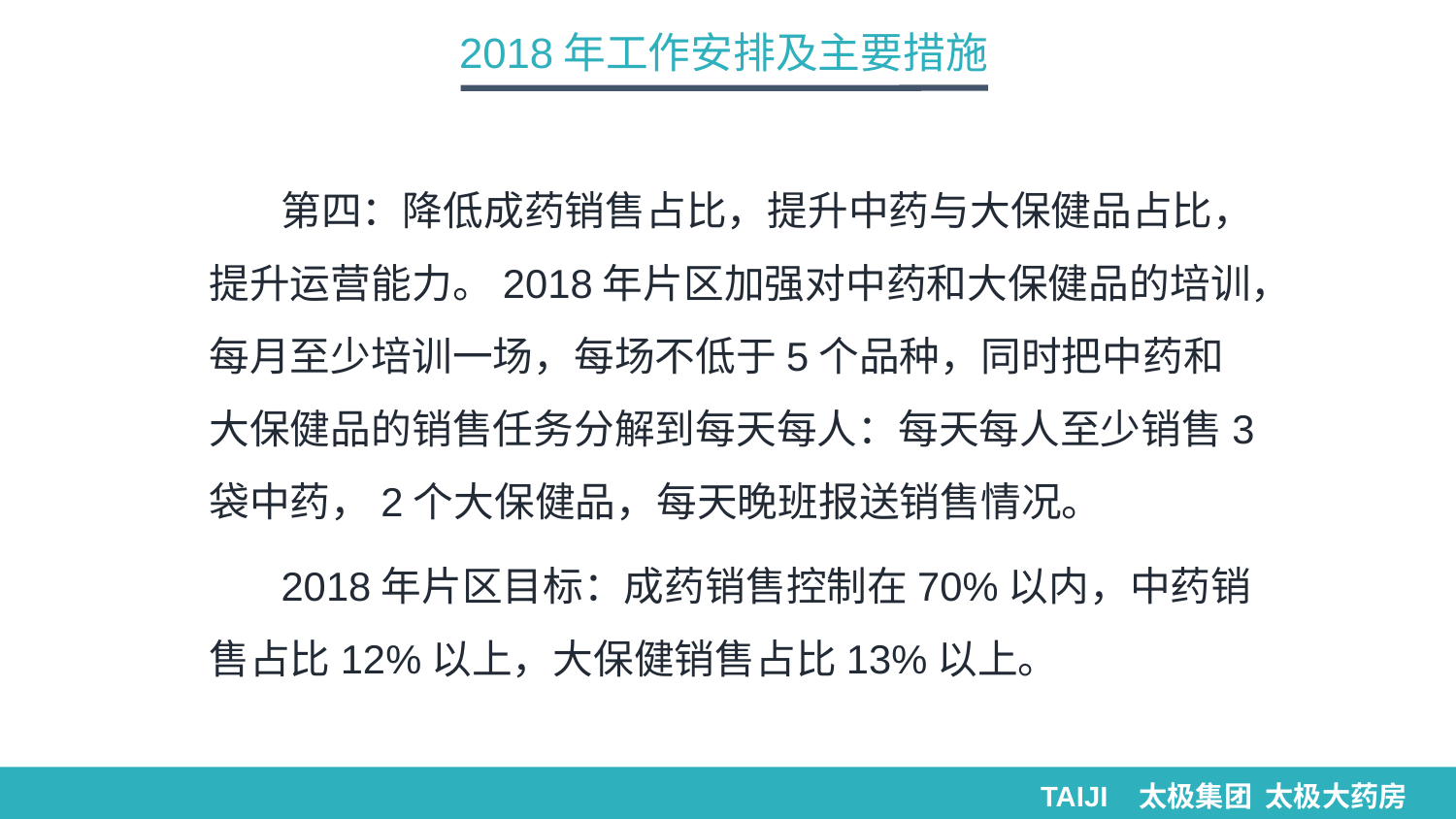

2018年工作安排及主要措施
第四：降低成药销售占比，提升中药与大保健品占比，提升运营能力。2018年片区加强对中药和大保健品的培训，每月至少培训一场，每场不低于5个品种，同时把中药和大保健品的销售任务分解到每天每人：每天每人至少销售3袋中药，2个大保健品，每天晚班报送销售情况。
2018年片区目标：成药销售控制在70%以内，中药销售占比12%以上，大保健销售占比13%以上。

TAIJI   太极集团  太极大药房